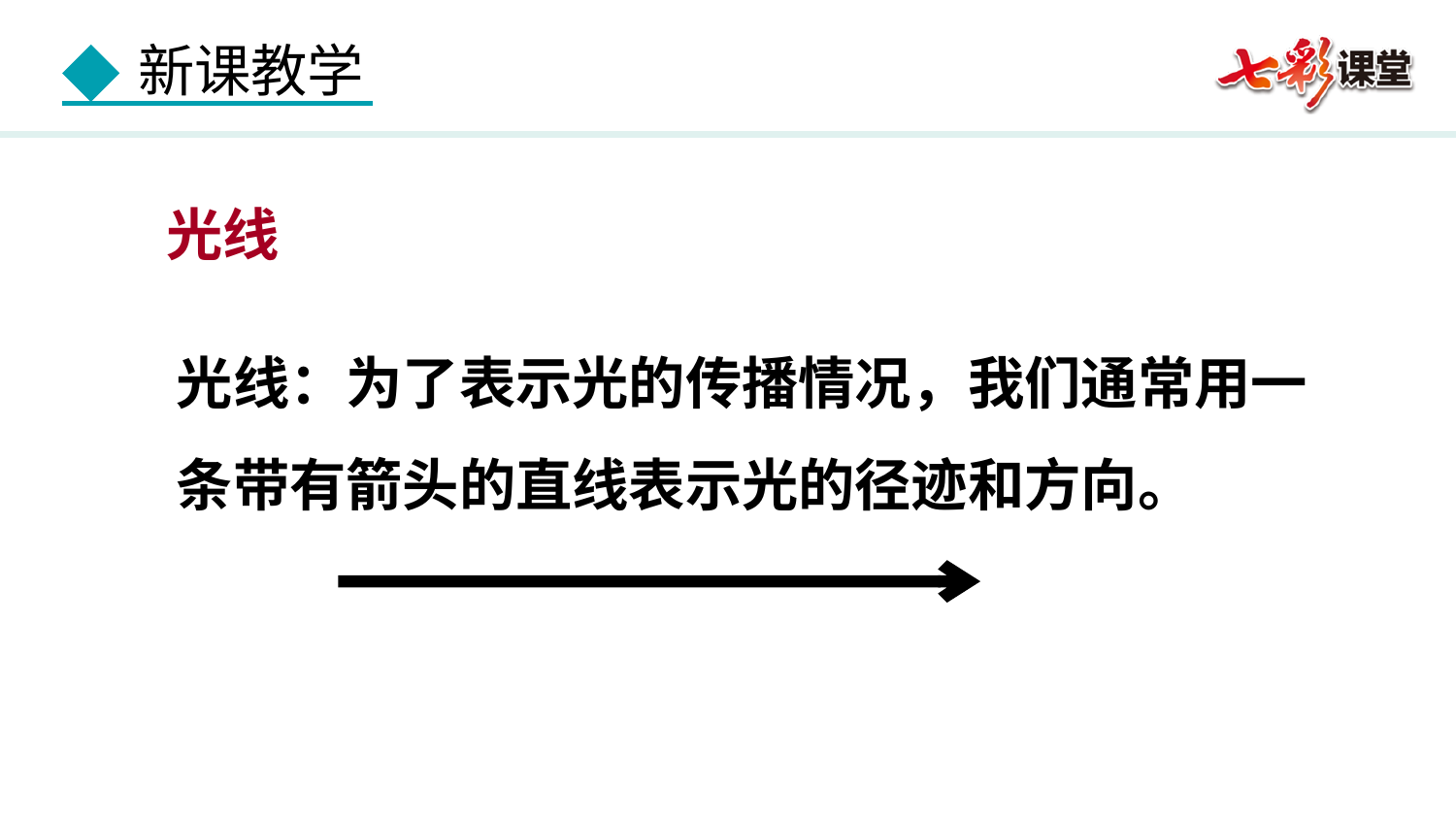

光线
光线：为了表示光的传播情况，我们通常用一条带有箭头的直线表示光的径迹和方向。